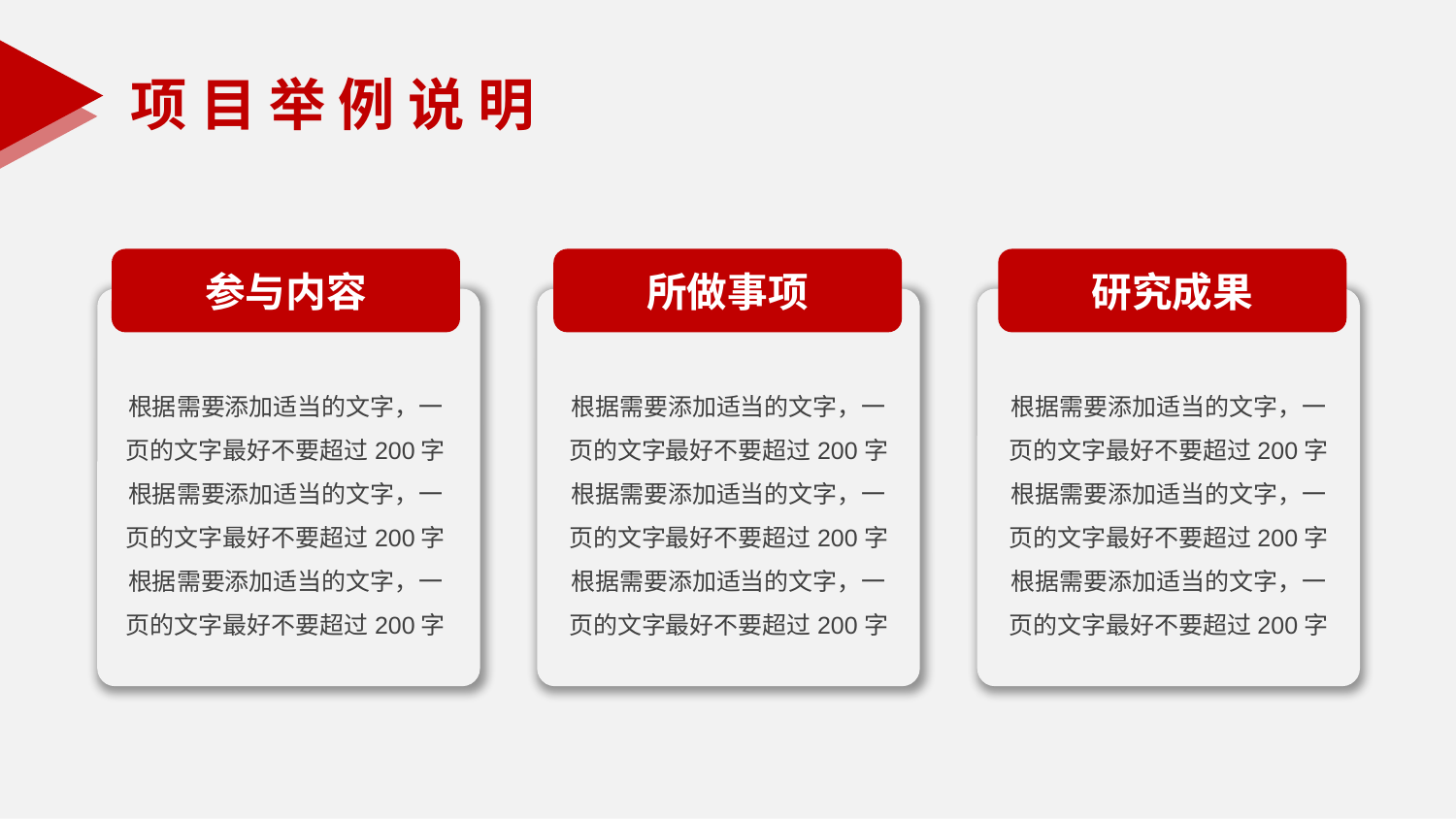

项 目 举 例 说 明

参与内容
所做事项
研究成果

根据需要添加适当的文字，一页的文字最好不要超过200字根据需要添加适当的文字，一页的文字最好不要超过200字根据需要添加适当的文字，一页的文字最好不要超过200字
根据需要添加适当的文字，一页的文字最好不要超过200字根据需要添加适当的文字，一页的文字最好不要超过200字根据需要添加适当的文字，一页的文字最好不要超过200字
根据需要添加适当的文字，一页的文字最好不要超过200字根据需要添加适当的文字，一页的文字最好不要超过200字根据需要添加适当的文字，一页的文字最好不要超过200字